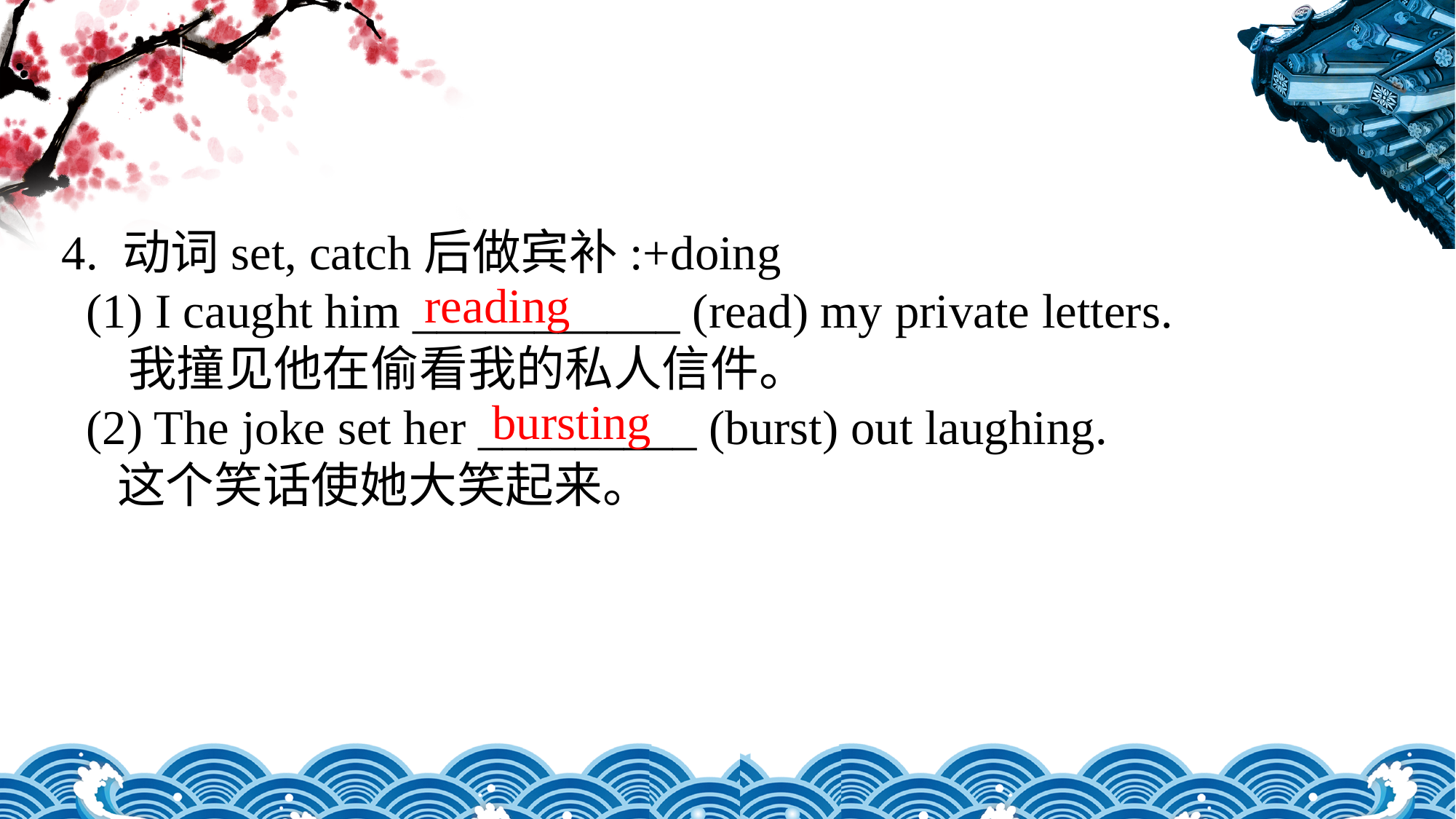

4. 动词set, catch后做宾补:+doing  (1) I caught him ___________ (read) my private letters.      我撞见他在偷看我的私人信件。  (2) The joke set her _________ (burst) out laughing.     这个笑话使她大笑起来。
reading
bursting